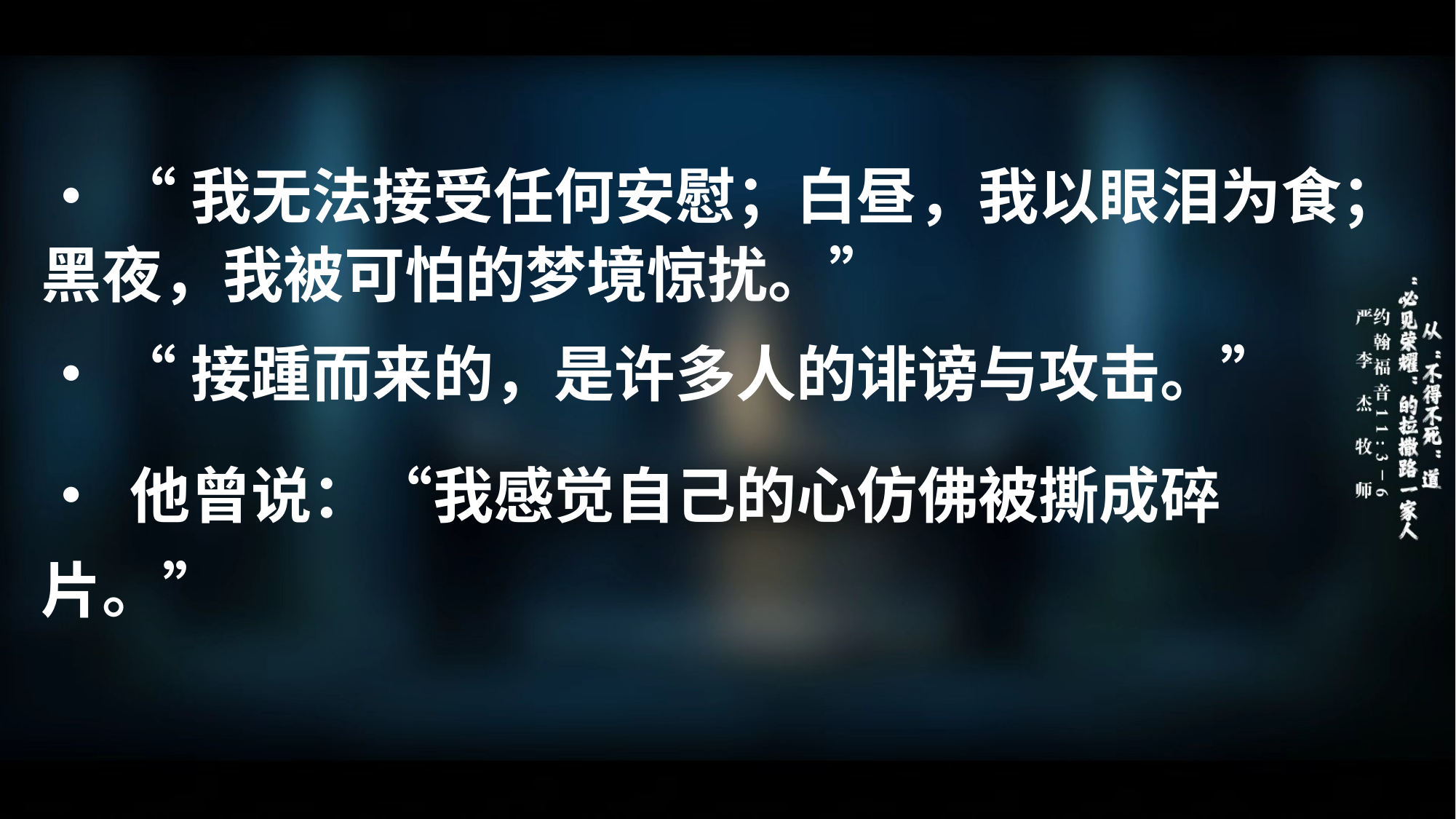

• “我无法接受任何安慰；白昼，我以眼泪为食；黑夜，我被可怕的梦境惊扰。”
• “接踵而来的，是许多人的诽谤与攻击。”
• 他曾说：“我感觉自己的心仿佛被撕成碎片。”